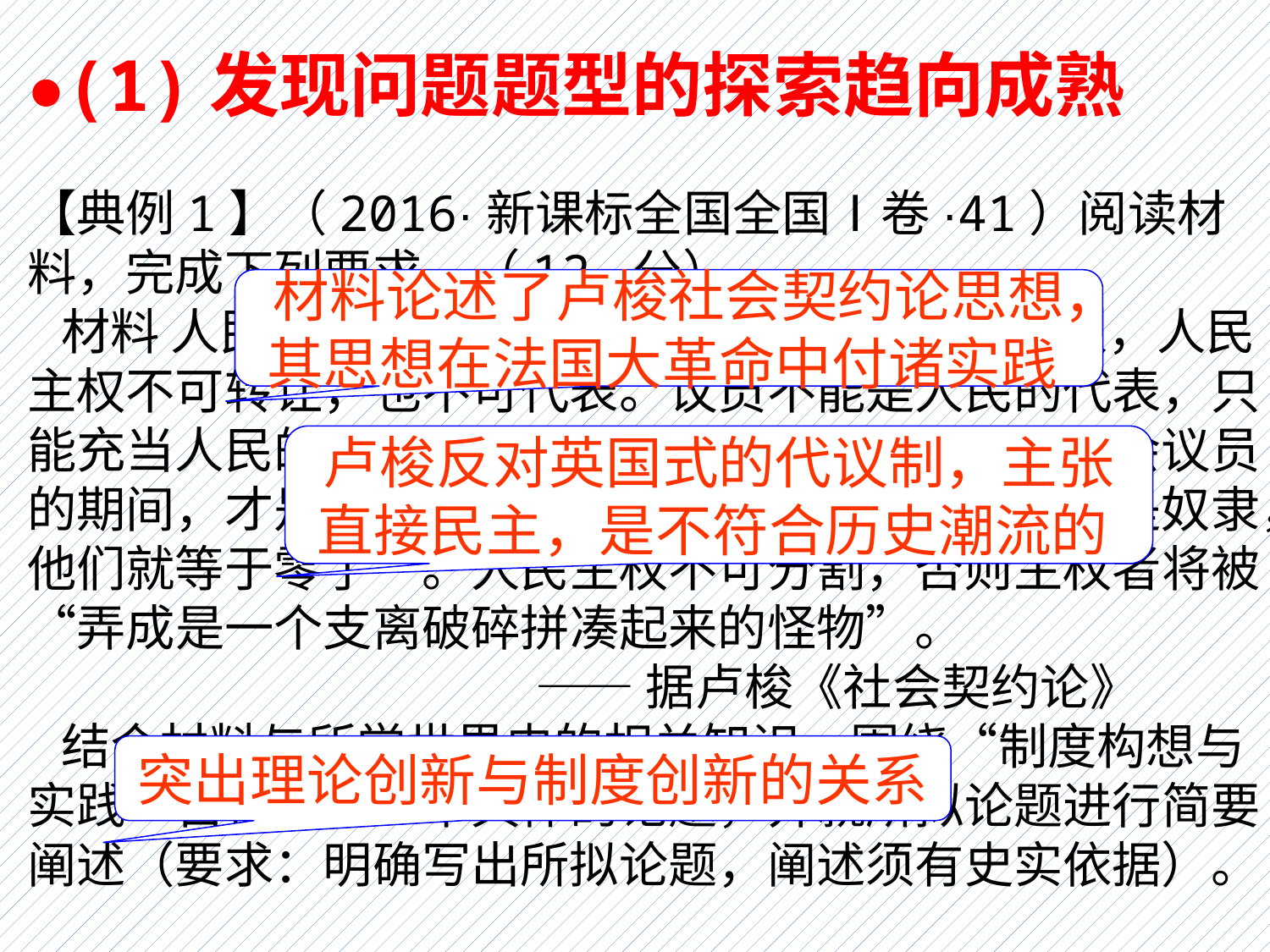

●(1)发现问题题型的探索趋向成熟
【典例1】（2016·新课标全国全国Ⅰ卷·41）阅读材料，完成下列要求。（12 分）
  材料 人民订立契约建立国家，他们是国家的主人，人民主权不可转让，也不可代表。议员不能是人民的代表，只能充当人民的“办事员”。英国人“只有在选举国会议员的期间，才是自由的；议员一旦选出之后，他们就是奴隶，他们就等于零了”。人民主权不可分割，否则主权者将被“弄成是一个支离破碎拼凑起来的怪物”。
    				——据卢梭《社会契约论》
  结合材料与所学世界史的相关知识，围绕“制度构想与实践”自行拟定一个具体的论题，并就所拟论题进行简要阐述（要求：明确写出所拟论题，阐述须有史实依据）。
材料论述了卢梭社会契约论思想，其思想在法国大革命中付诸实践
卢梭反对英国式的代议制，主张直接民主，是不符合历史潮流的
突出理论创新与制度创新的关系